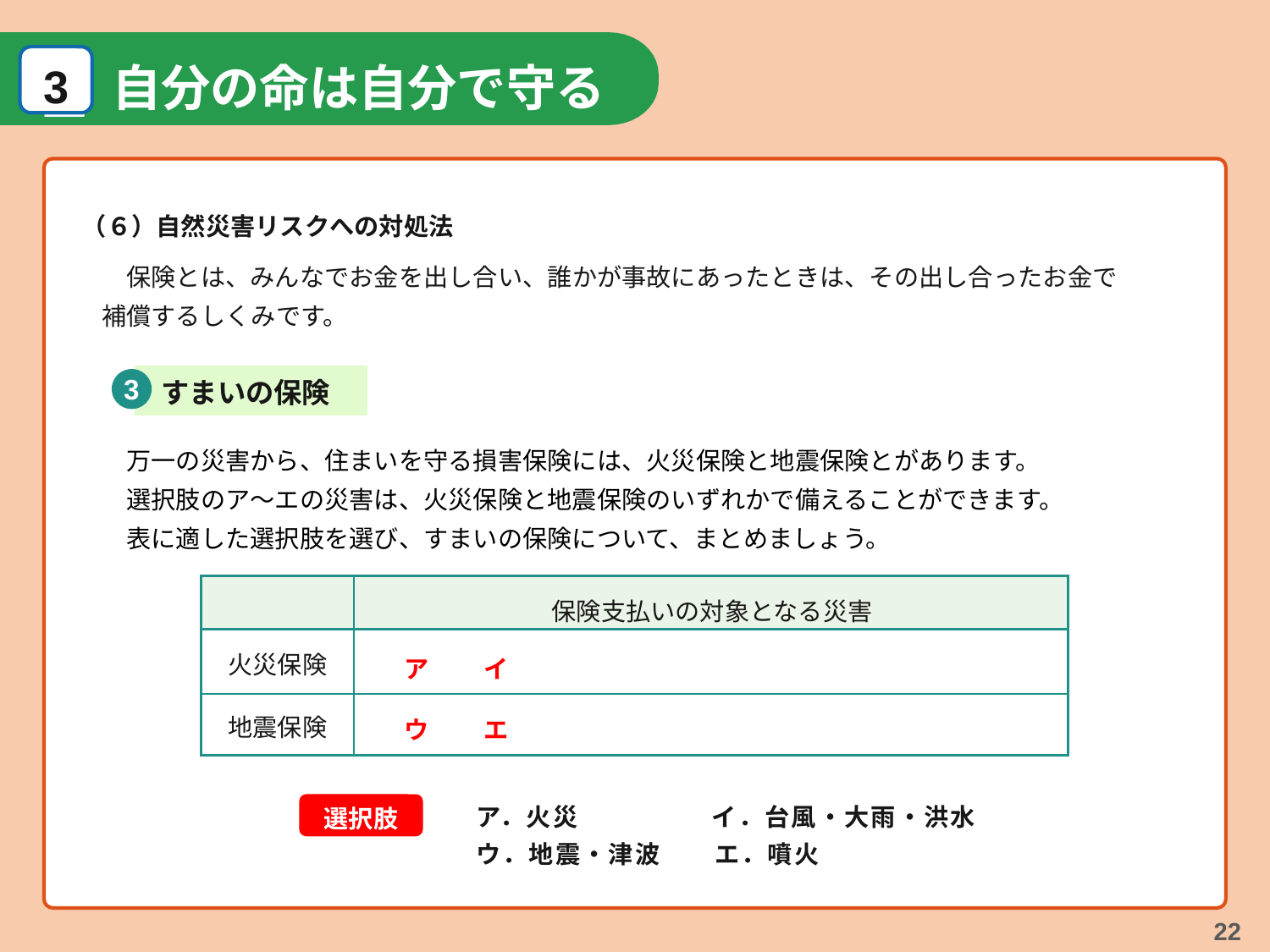

１
3
自分の命は自分で守る

　災害は、忘れた頃にやってきます。地震や台風などは、人の力では回避することはできません。だからこそ、日頃からの備えが重要です。
　地域や身近にいる人同士が助け合うことで、被害を小さくすることができますが、まわりの人を助けるには、まず自分自身が無事でなければなりません。
（６）自然災害リスクへの対処法
　保険とは、みんなでお金を出し合い、誰かが事故にあったときは、その出し合ったお金で補償するしくみです。

3
すまいの保険

　万一の災害から、住まいを守る損害保険には、火災保険と地震保険とがあります。
　選択肢のア～エの災害は、火災保険と地震保険のいずれかで備えることができます。
　表に適した選択肢を選び、すまいの保険について、まとめましょう。

保険支払いの対象となる災害
火災保険
地震保険
選択肢
ア．火災　　　　　イ．台風・大雨・洪水
ウ．地震・津波　　エ．噴火
ア　　イ
ウ　　エ